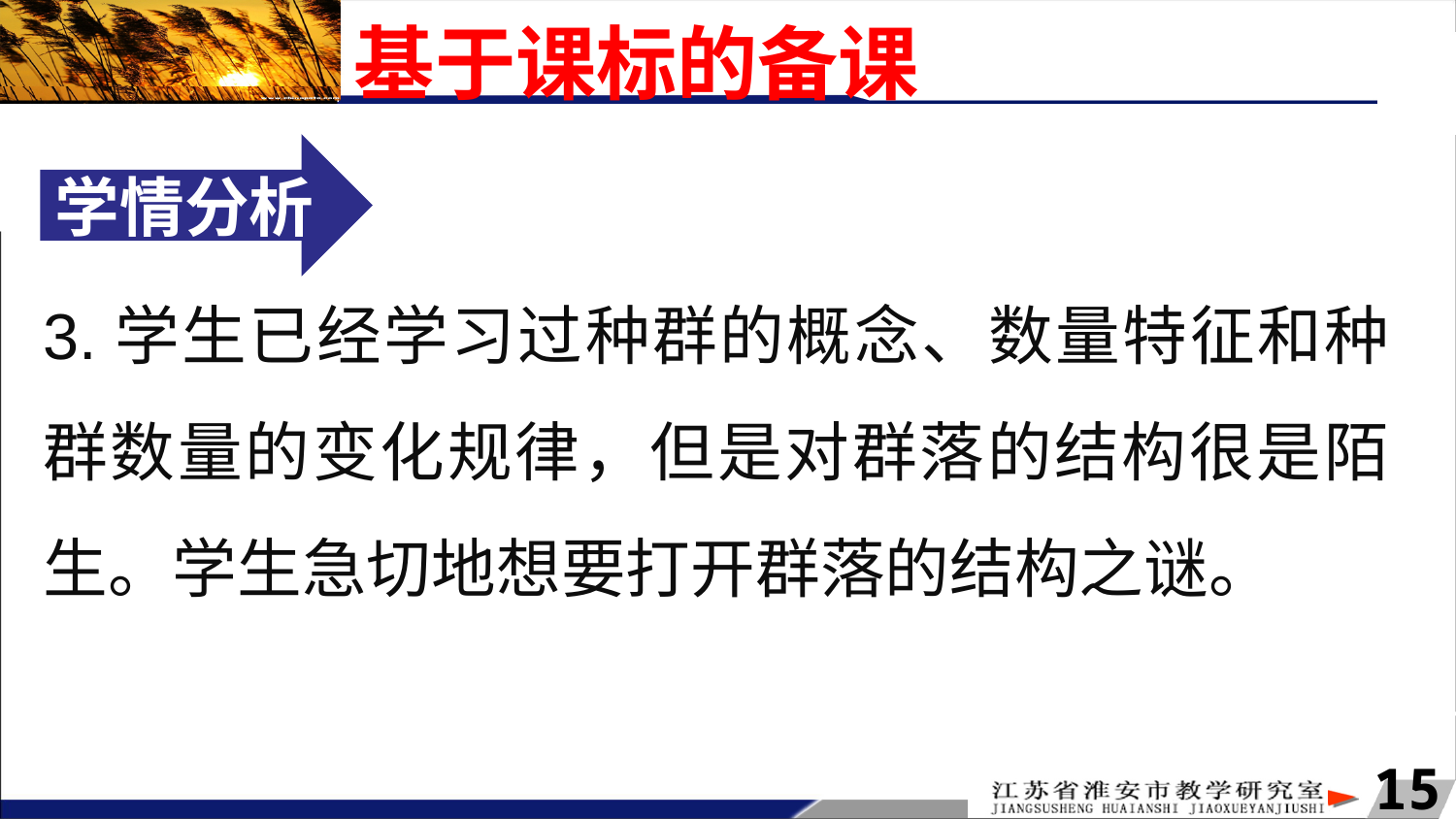

# 基于课标的备课
学情分析
3.学生已经学习过种群的概念、数量特征和种群数量的变化规律，但是对群落的结构很是陌生。学生急切地想要打开群落的结构之谜。